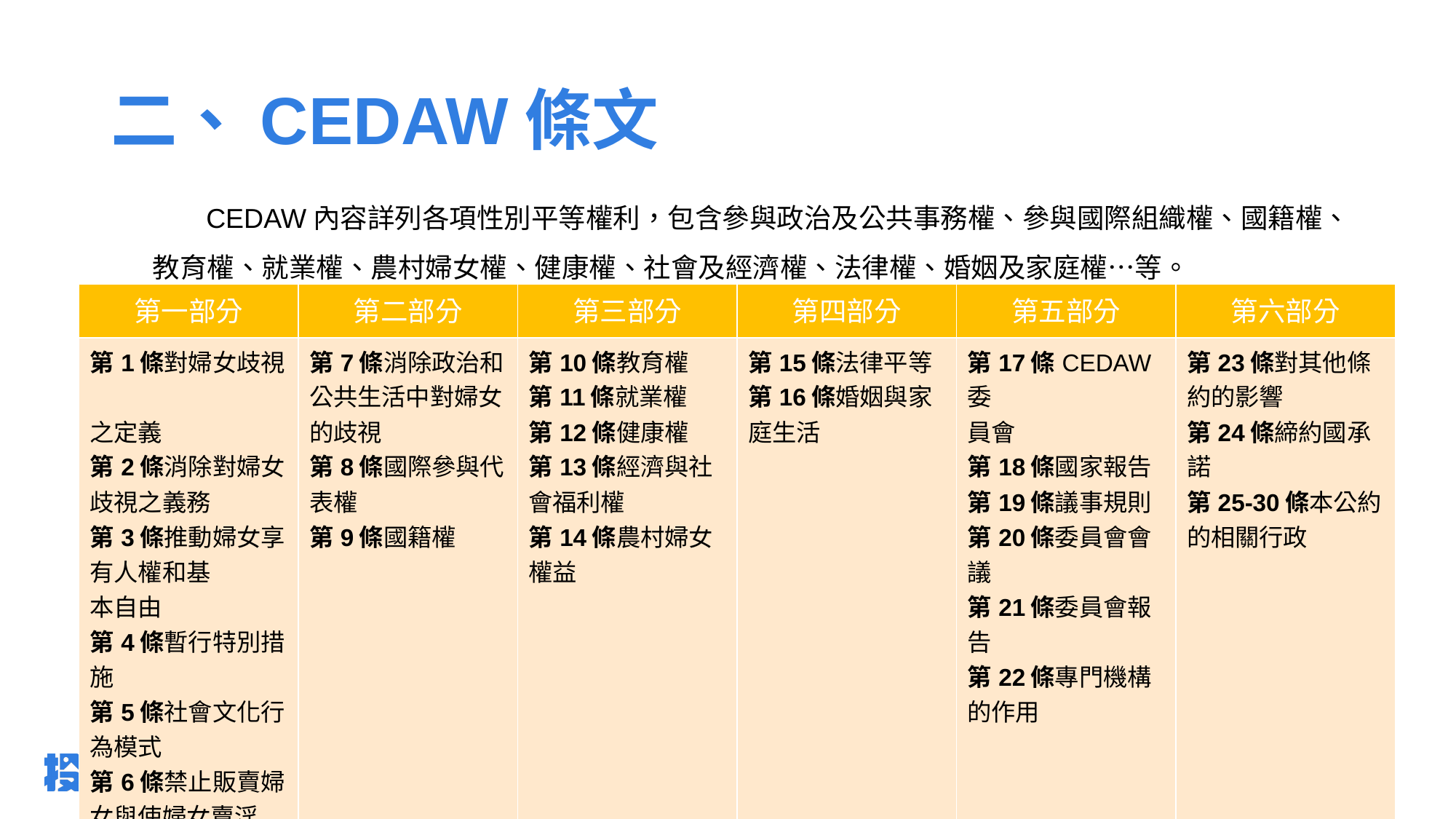

# 二、CEDAW條文
       CEDAW內容詳列各項性別平等權利，包含參與政治及公共事務權、參與國際組織權、國籍權、教育權、就業權、農村婦女權、健康權、社會及經濟權、法律權、婚姻及家庭權…等。
| 第一部分 | 第二部分 | 第三部分 | 第四部分 | 第五部分 | 第六部分 |
| --- | --- | --- | --- | --- | --- |
| 第1條對婦女歧視 之定義 第2條消除對婦女 歧視之義務 第3條推動婦女享 有人權和基 本自由 第4條暫行特別措 施 第5條社會文化行 為模式 第6條禁止販賣婦 女與使婦女賣淫 | 第7條消除政治和 公共生活中對婦女的歧視 第8條國際參與代 表權 第9條國籍權 | 第10條教育權 第11條就業權 第12條健康權 第13條經濟與社 會福利權 第14條農村婦女 權益 | 第15條法律平等 第16條婚姻與家 庭生活 | 第17條CEDAW委 員會 第18條國家報告 第19條議事規則 第20條委員會會 議 第21條委員會報 告 第22條專門機構 的作用 | 第23條對其他條 約的影響 第24條締約國承 諾 第25-30條本公約 的相關行政 |